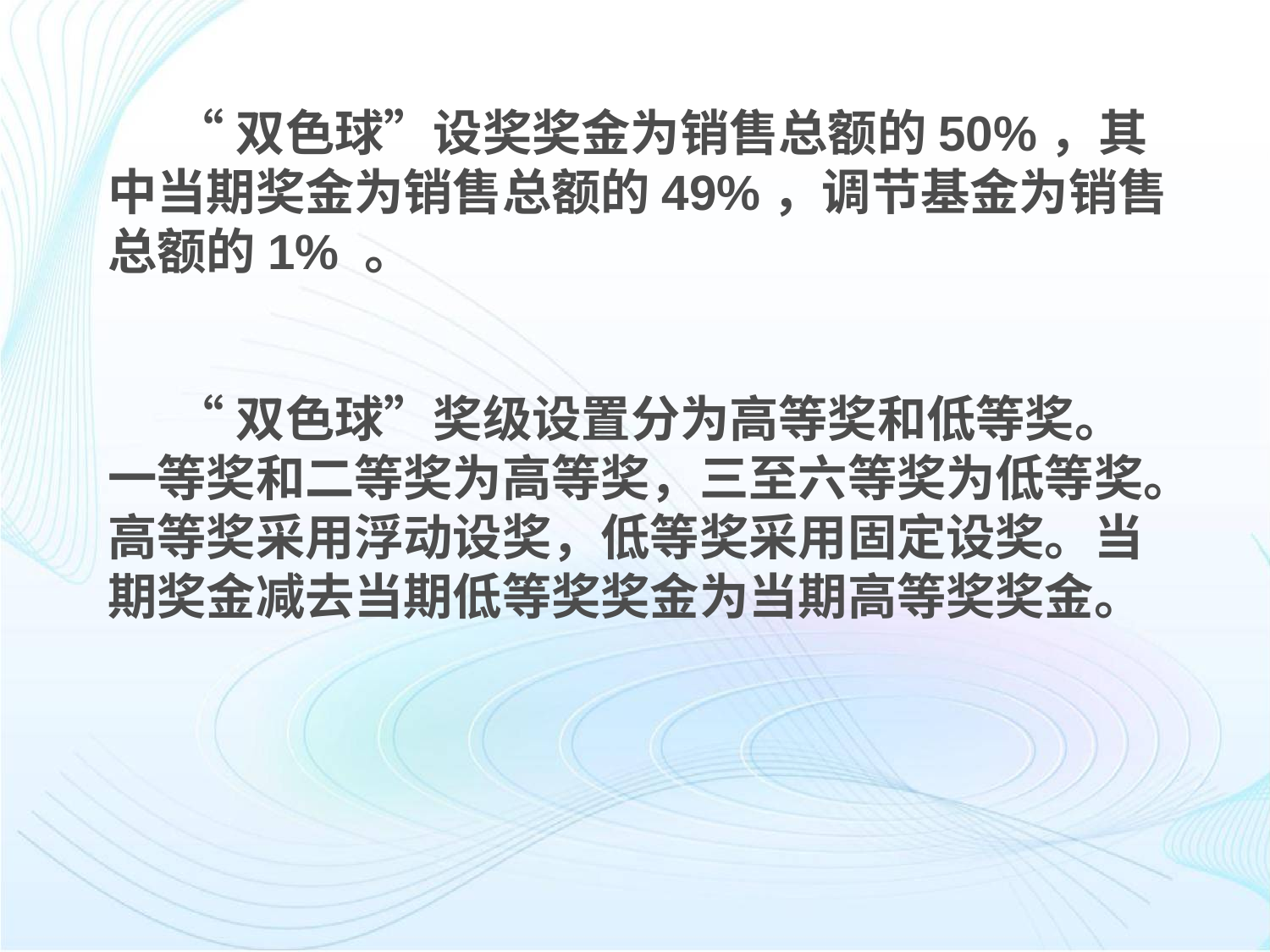

“双色球”设奖奖金为销售总额的50%，其中当期奖金为销售总额的49%，调节基金为销售总额的1% 。

      “双色球”奖级设置分为高等奖和低等奖。一等奖和二等奖为高等奖，三至六等奖为低等奖。高等奖采用浮动设奖，低等奖采用固定设奖。当期奖金减去当期低等奖奖金为当期高等奖奖金。